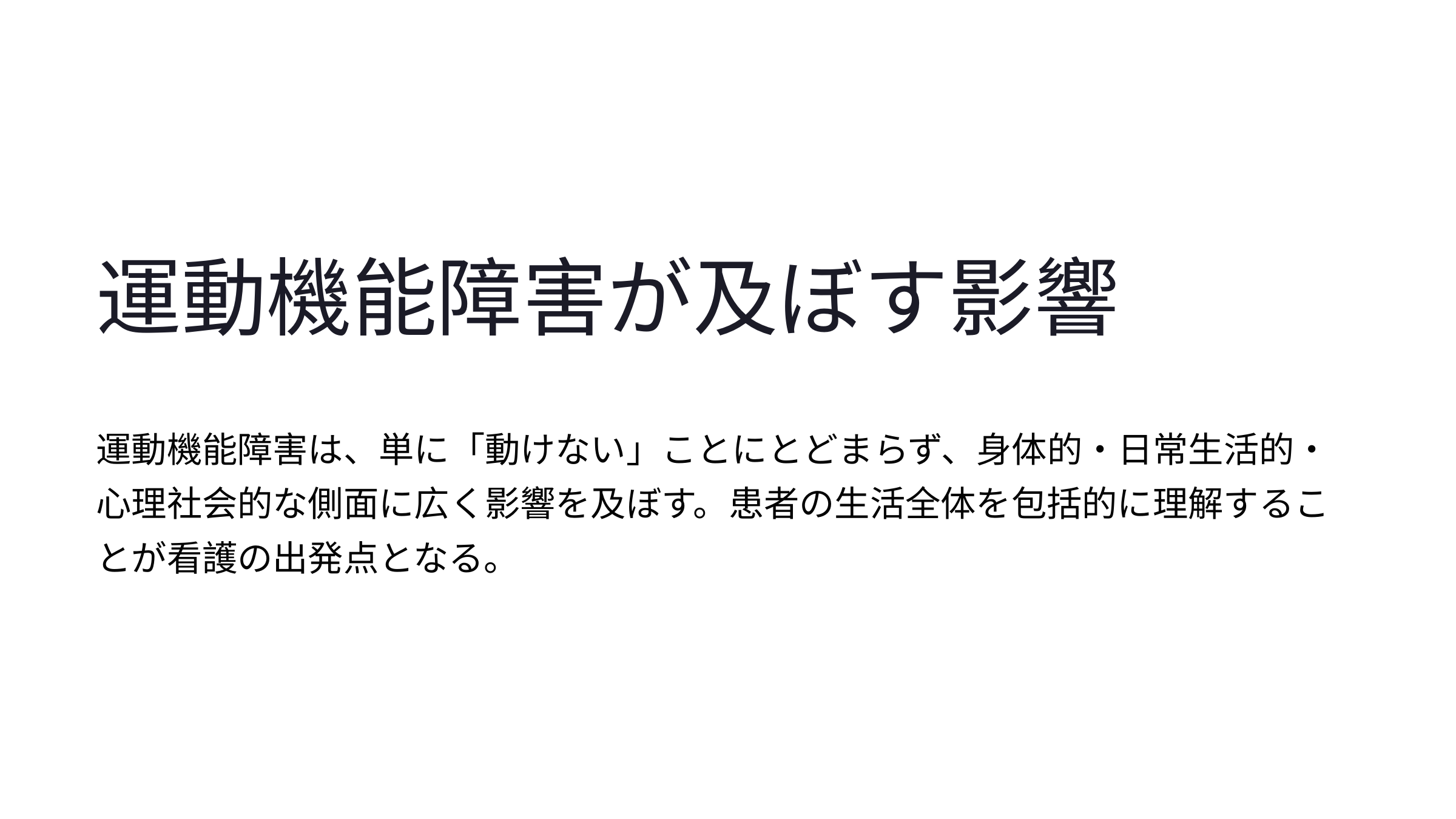

運動機能障害が及ぼす影響
運動機能障害は、単に「動けない」ことにとどまらず、身体的・日常生活的・心理社会的な側面に広く影響を及ぼす。患者の生活全体を包括的に理解することが看護の出発点となる。